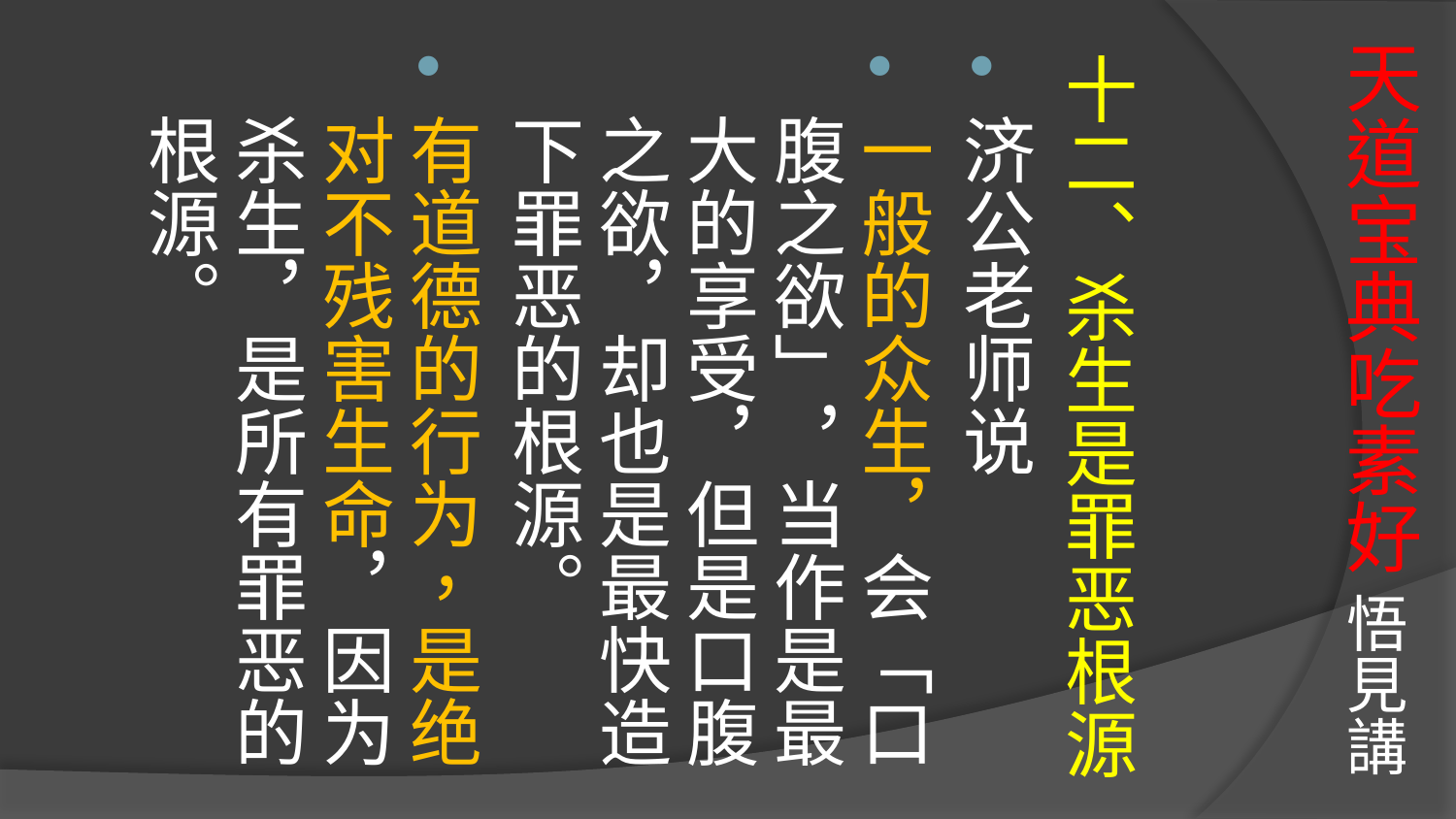

# 天道宝典吃素好 悟見講
十二、杀生是罪恶根源
济公老师说
一般的众生，会「口腹之欲」，当作是最大的享受，但是口腹之欲，却也是最快造下罪恶的根源。
有道德的行为，是绝对不残害生命，因为杀生，是所有罪恶的根源。